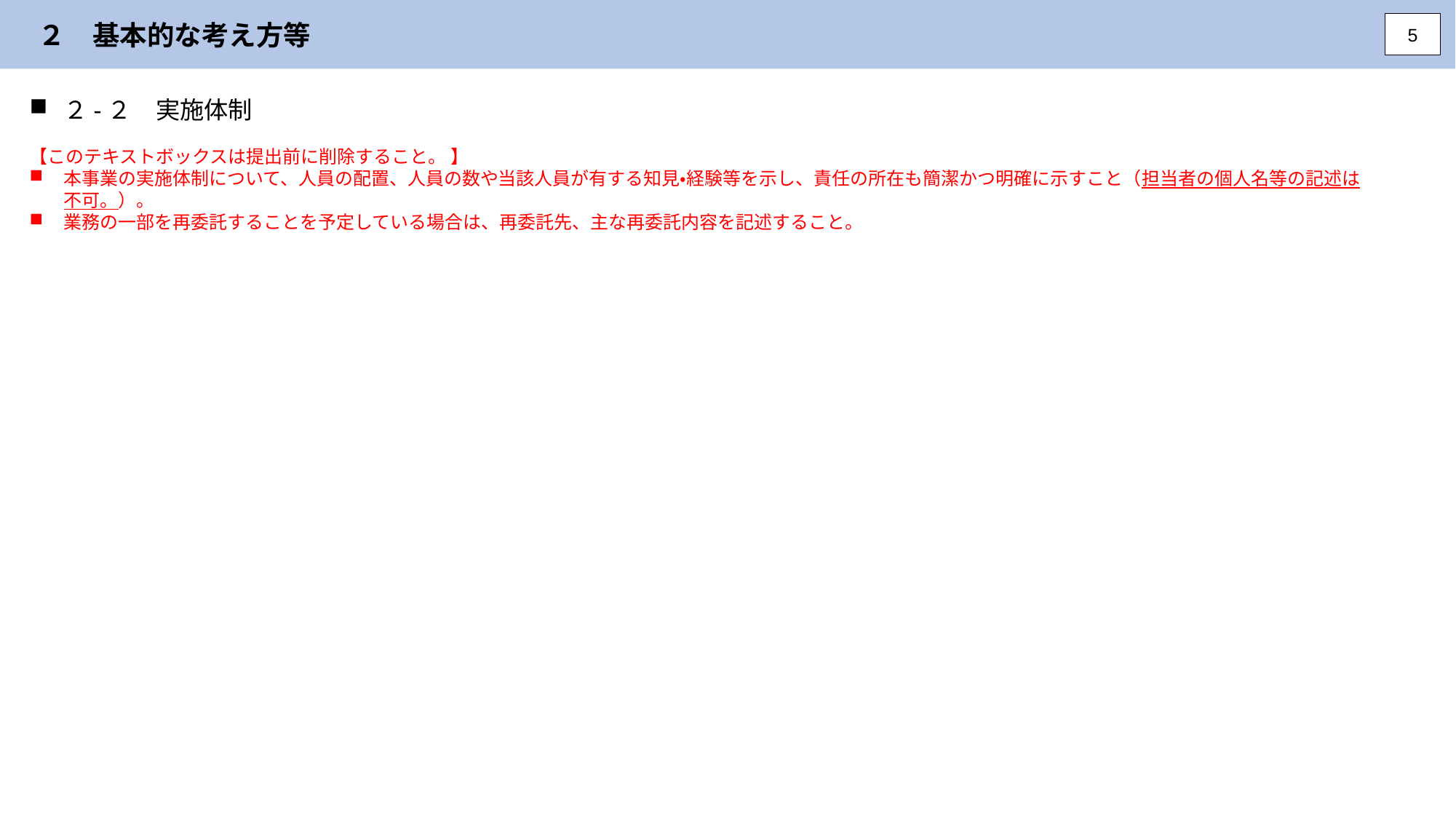

２　基本的な考え方等
5
２-２　実施体制
【このテキストボックスは提出前に削除すること。 】
本事業の実施体制について、人員の配置、人員の数や当該人員が有する知見・経験等を示し、責任の所在も簡潔かつ明確に示すこと（担当者の個人名等の記述は不可。）。
業務の一部を再委託することを予定している場合は、再委託先、主な再委託内容を記述すること。